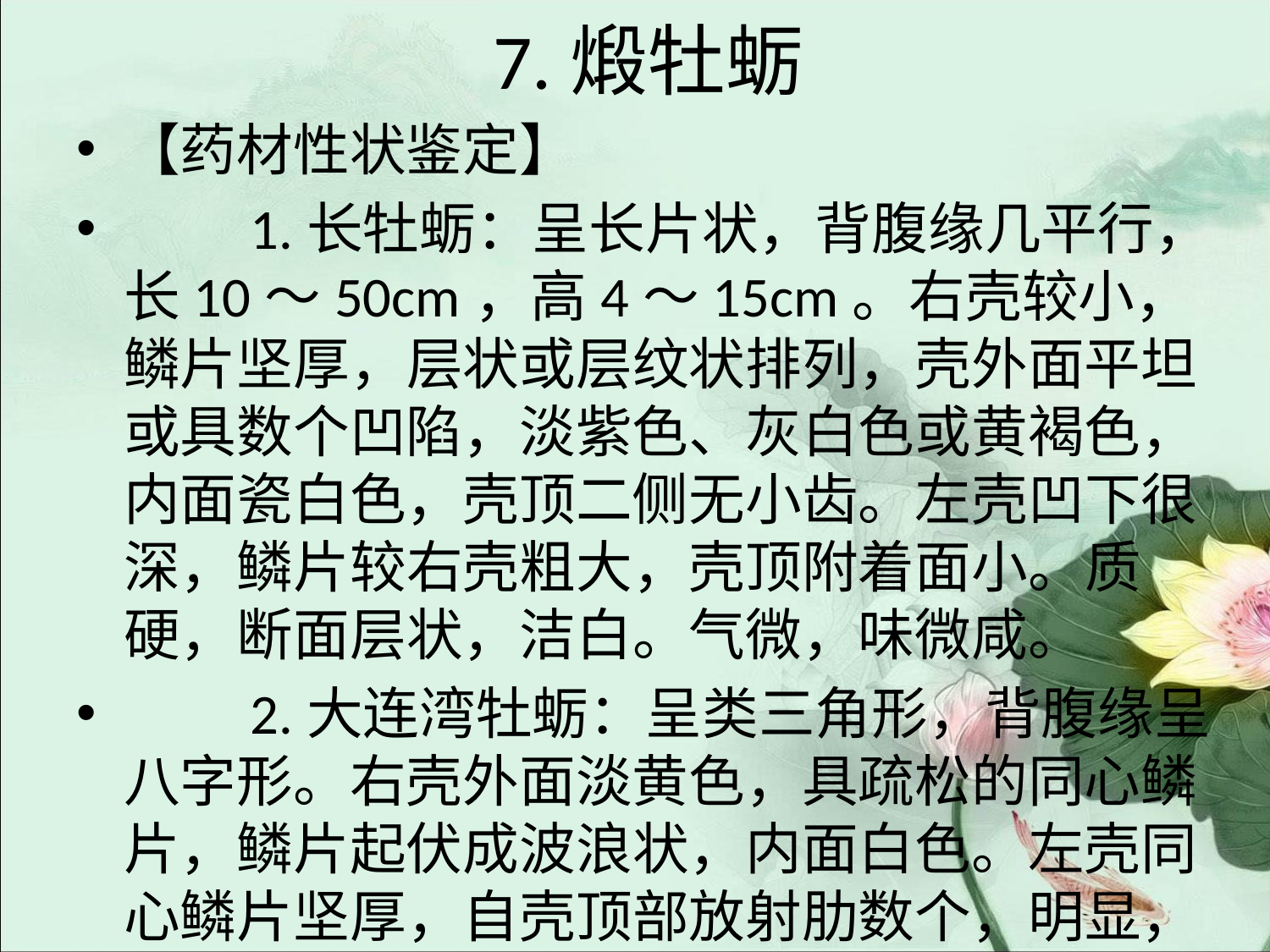

# 7.煅牡蛎
【药材性状鉴定】
　　1.长牡蛎：呈长片状，背腹缘几平行，长10～50cm，高4～15cm。右壳较小，鳞片坚厚，层状或层纹状排列，壳外面平坦或具数个凹陷，淡紫色、灰白色或黄褐色，内面瓷白色，壳顶二侧无小齿。左壳凹下很深，鳞片较右壳粗大，壳顶附着面小。质硬，断面层状，洁白。气微，味微咸。
　　2.大连湾牡蛎：呈类三角形，背腹缘呈八字形。右壳外面淡黄色，具疏松的同心鳞片，鳞片起伏成波浪状，内面白色。左壳同心鳞片坚厚，自壳顶部放射肋数个，明显，内面凹下呈盒状，铰合面小。
　　3.近江牡蛎：呈圆形、卵圆形或三角形等。右壳外面稍不平，有灰、紫、棕、黄等色，环生同心鳞片，幼体者鳞片薄而脆，多年生长后鳞片层层相叠，内面白色，边缘有时淡紫色。